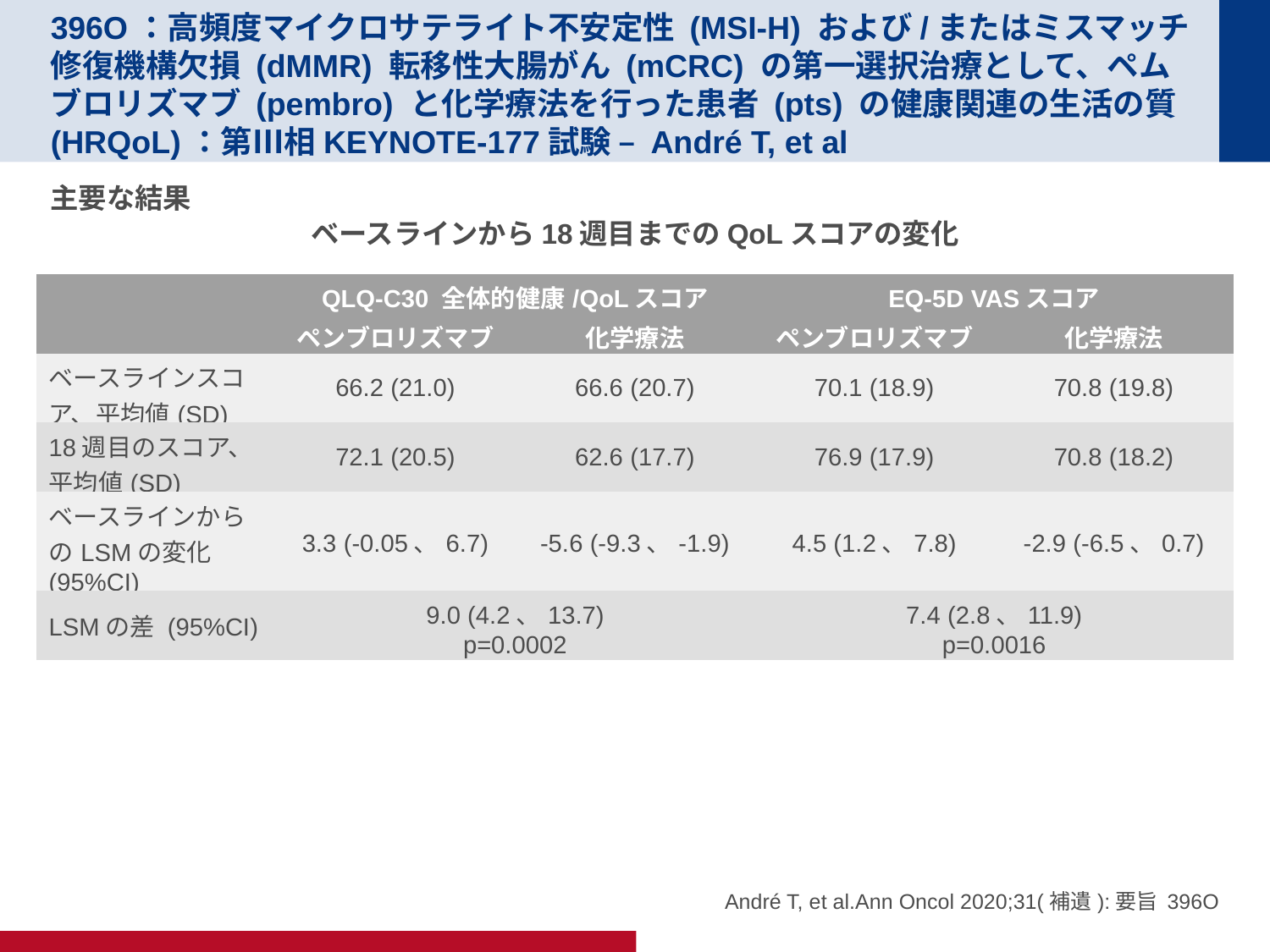

# 396O：高頻度マイクロサテライト不安定性 (MSI-H) および/またはミスマッチ修復機構欠損 (dMMR) 転移性大腸がん (mCRC) の第一選択治療として、ペムブロリズマブ (pembro) と化学療法を行った患者 (pts) の健康関連の生活の質 (HRQoL)：第Ⅲ相KEYNOTE-177試験 – André T, et al
主要な結果
ベースラインから18週目までのQoLスコアの変化
|  | QLQ-C30 全体的健康/QoLスコア |  | EQ-5D VASスコア |  |
| --- | --- | --- | --- | --- |
|  | ペンブロリズマブ | 化学療法 | ペンブロリズマブ | 化学療法 |
| ベースラインスコア、平均値(SD) | 66.2 (21.0) | 66.6 (20.7) | 70.1 (18.9) | 70.8 (19.8) |
| 18週目のスコア、平均値(SD) | 72.1 (20.5) | 62.6 (17.7) | 76.9 (17.9) | 70.8 (18.2) |
| ベースラインからのLSMの変化(95%CI) | 3.3 (-0.05、6.7) | -5.6 (-9.3、-1.9) | 4.5 (1.2、7.8) | -2.9 (-6.5、0.7) |
| LSMの差 (95%CI) | 9.0 (4.2、13.7) p=0.0002 |  | 7.4 (2.8、11.9) p=0.0016 |  |
André T, et al.Ann Oncol 2020;31(補遺):要旨 396O